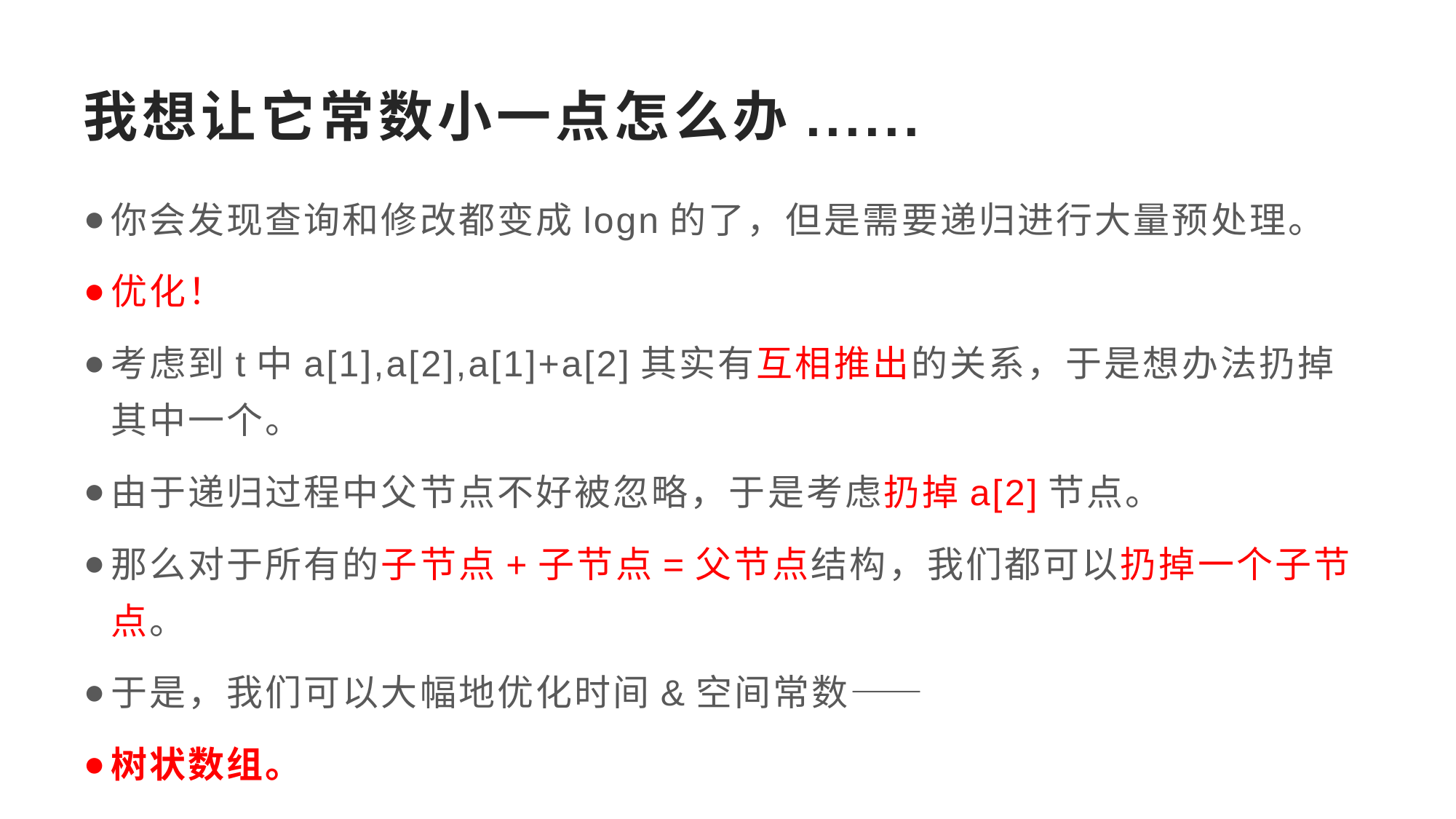

# 我想让它常数小一点怎么办......
你会发现查询和修改都变成logn的了，但是需要递归进行大量预处理。
优化！
考虑到t中a[1],a[2],a[1]+a[2]其实有互相推出的关系，于是想办法扔掉其中一个。
由于递归过程中父节点不好被忽略，于是考虑扔掉a[2]节点。
那么对于所有的子节点+子节点=父节点结构，我们都可以扔掉一个子节点。
于是，我们可以大幅地优化时间&空间常数——
树状数组。